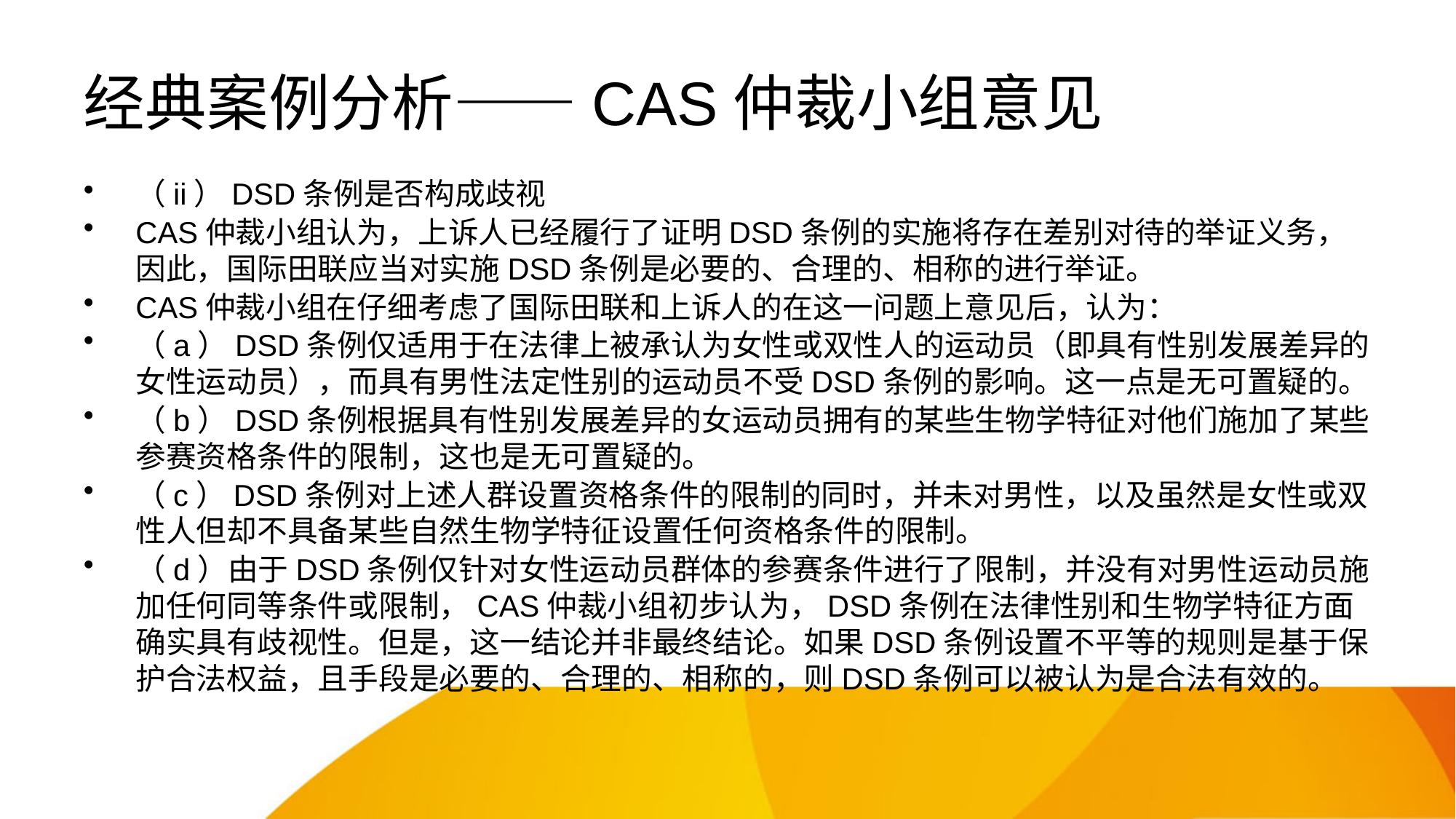

# 经典案例分析——CAS仲裁小组意见
（ii）DSD条例是否构成歧视
CAS仲裁小组认为，上诉人已经履行了证明DSD条例的实施将存在差别对待的举证义务，因此，国际田联应当对实施DSD条例是必要的、合理的、相称的进行举证。
CAS仲裁小组在仔细考虑了国际田联和上诉人的在这一问题上意见后，认为：
（a）DSD条例仅适用于在法律上被承认为女性或双性人的运动员（即具有性别发展差异的女性运动员），而具有男性法定性别的运动员不受DSD条例的影响。这一点是无可置疑的。
（b）DSD条例根据具有性别发展差异的女运动员拥有的某些生物学特征对他们施加了某些参赛资格条件的限制，这也是无可置疑的。
（c）DSD条例对上述人群设置资格条件的限制的同时，并未对男性，以及虽然是女性或双性人但却不具备某些自然生物学特征设置任何资格条件的限制。
（d）由于DSD条例仅针对女性运动员群体的参赛条件进行了限制，并没有对男性运动员施加任何同等条件或限制，CAS仲裁小组初步认为，DSD条例在法律性别和生物学特征方面确实具有歧视性。但是，这一结论并非最终结论。如果DSD条例设置不平等的规则是基于保护合法权益，且手段是必要的、合理的、相称的，则DSD条例可以被认为是合法有效的。